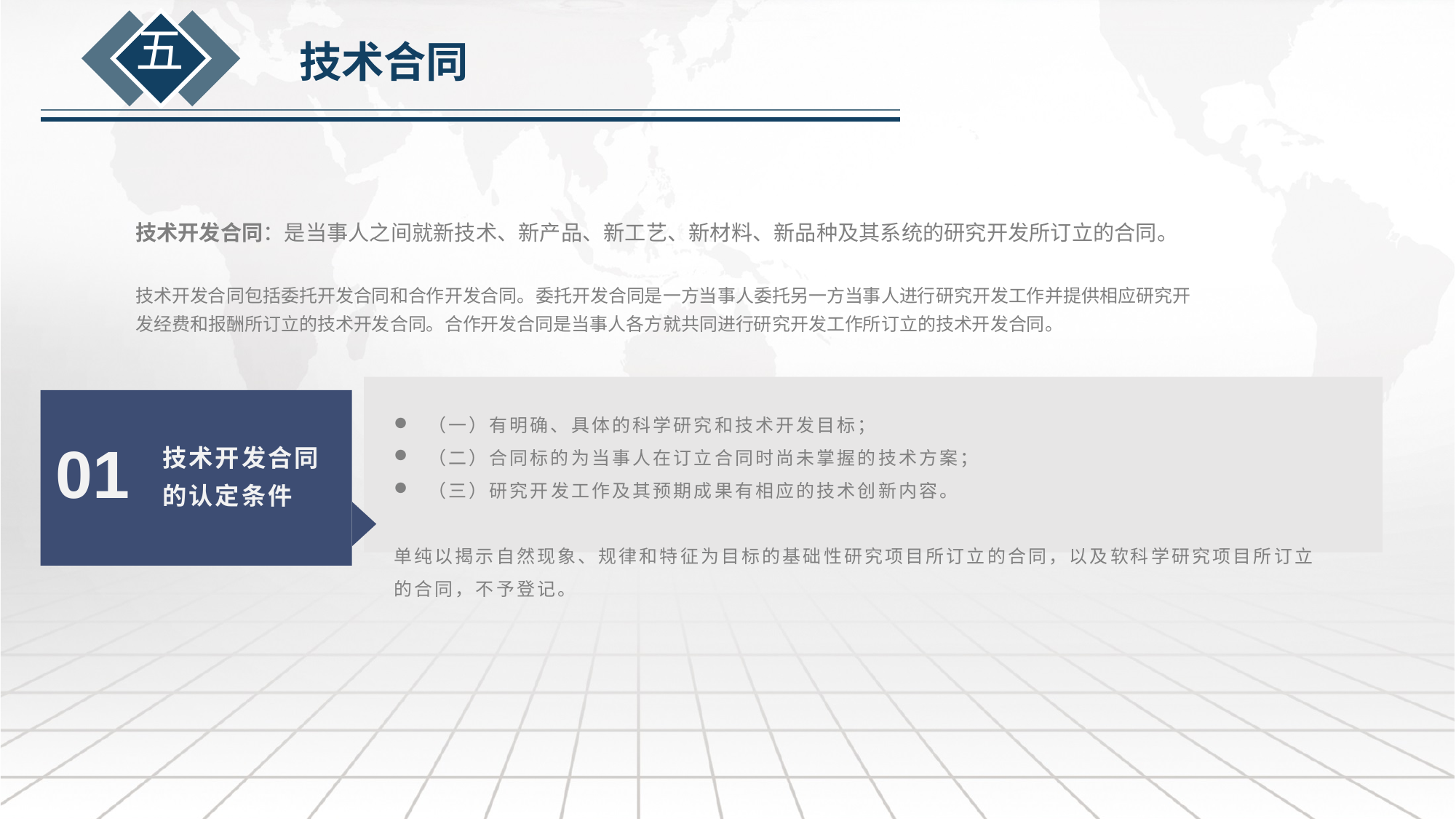

五

技术合同
技术开发合同：是当事人之间就新技术、新产品、新工艺、新材料、新品种及其系统的研究开发所订立的合同。

技术开发合同包括委托开发合同和合作开发合同。委托开发合同是一方当事人委托另一方当事人进行研究开发工作并提供相应研究开发经费和报酬所订立的技术开发合同。合作开发合同是当事人各方就共同进行研究开发工作所订立的技术开发合同。

（一）有明确、具体的科学研究和技术开发目标；
（二）合同标的为当事人在订立合同时尚未掌握的技术方案；
（三）研究开发工作及其预期成果有相应的技术创新内容。

单纯以揭示自然现象、规律和特征为目标的基础性研究项目所订立的合同，以及软科学研究项目所订立的合同，不予登记。
01
技术开发合同的认定条件